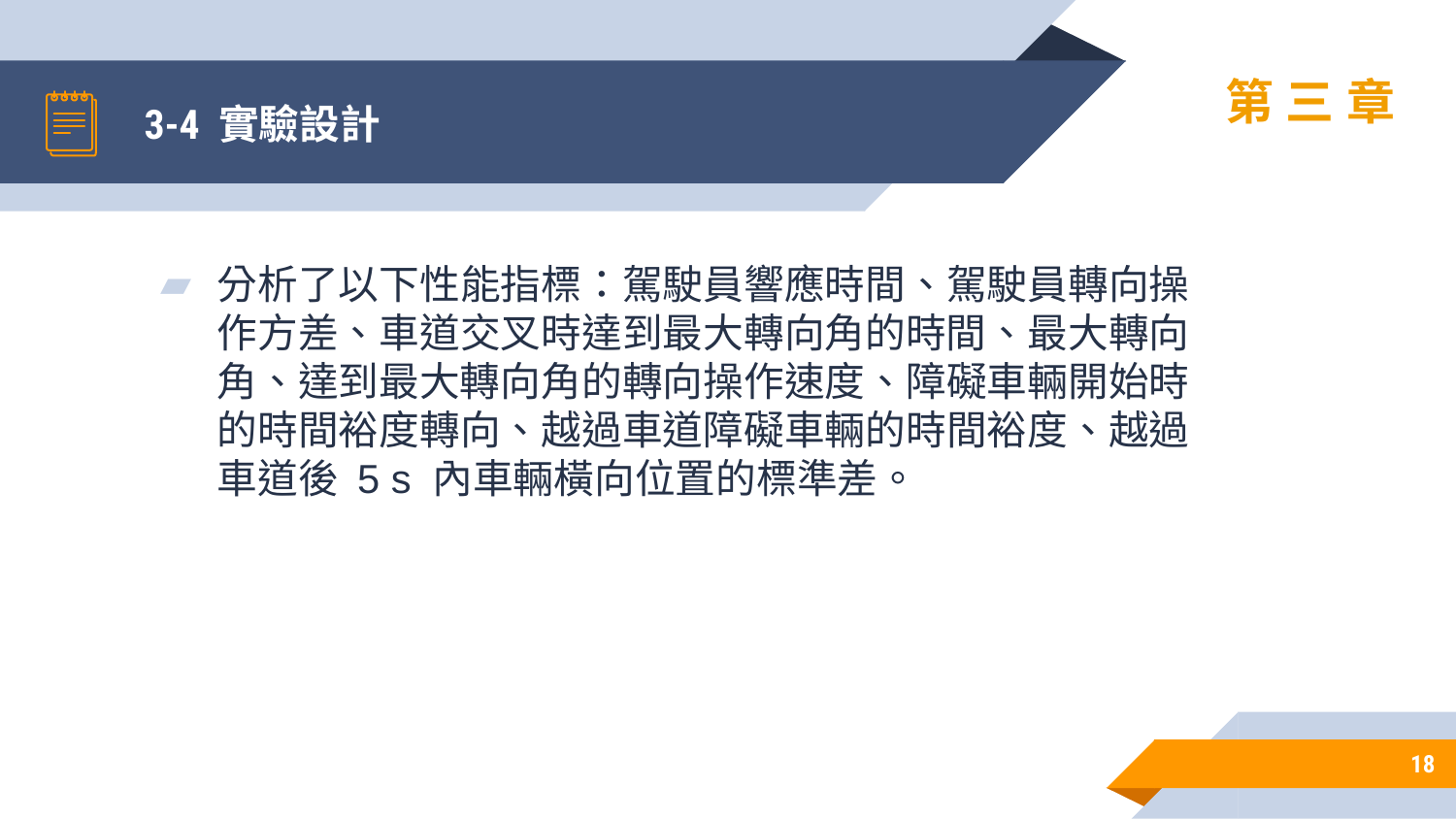

# 3-4 實驗設計
第三章

分析了以下性能指標：駕駛員響應時間、駕駛員轉向操作方差、車道交叉時達到最大轉向角的時間、最大轉向角、達到最大轉向角的轉向操作速度、障礙車輛開始時的時間裕度轉向、越過車道障礙車輛的時間裕度、越過車道後 5 s 內車輛橫向位置的標準差。

18